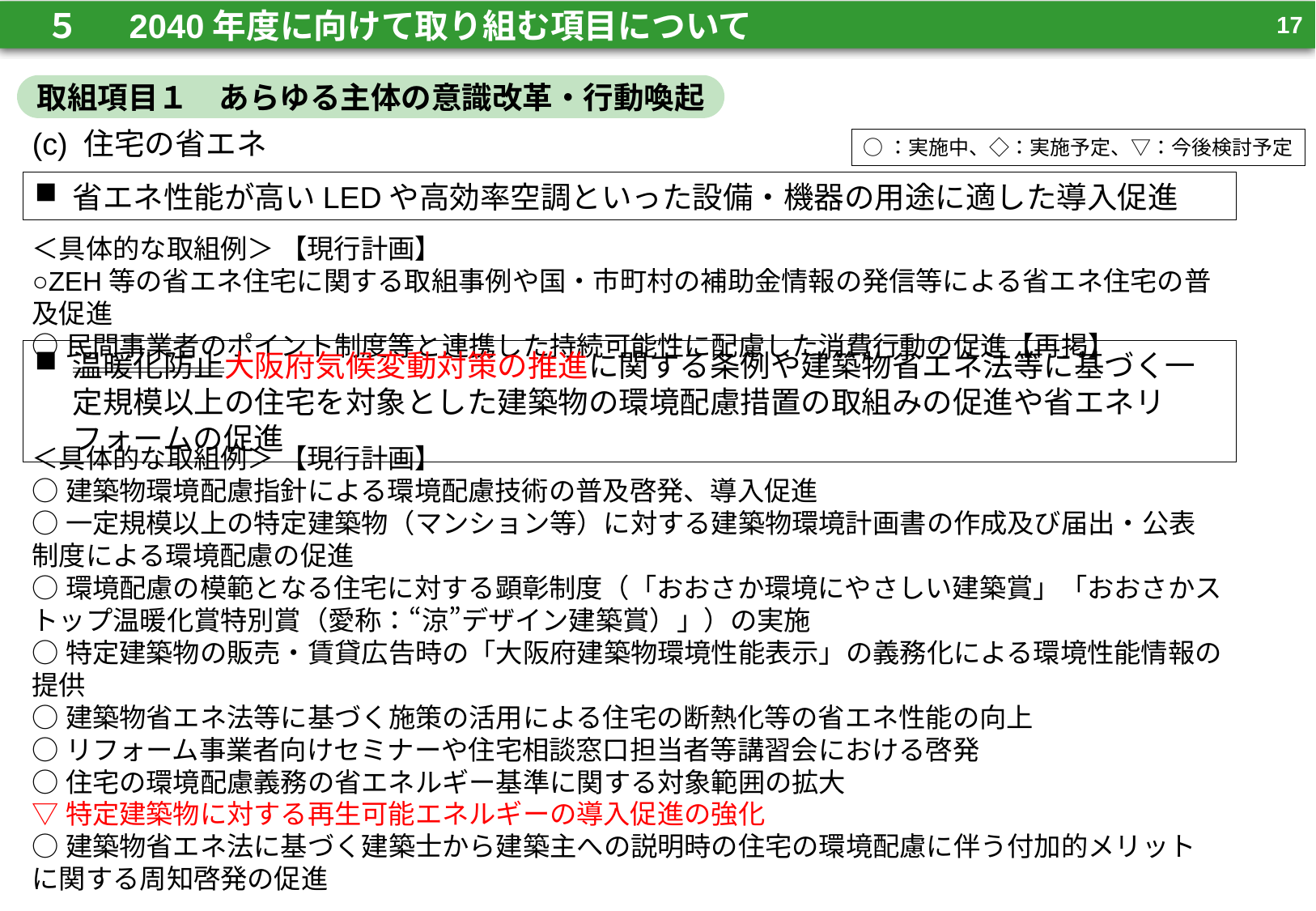

17
　５　 2040年度に向けて取り組む項目について
17
取組項目１　あらゆる主体の意識改革・行動喚起
(c) 住宅の省エネ
○：実施中、◇：実施予定、▽：今後検討予定
省エネ性能が高いLEDや高効率空調といった設備・機器の用途に適した導入促進
＜具体的な取組例＞ 【現行計画】
○ZEH等の省エネ住宅に関する取組事例や国・市町村の補助金情報の発信等による省エネ住宅の普及促進
○民間事業者のポイント制度等と連携した持続可能性に配慮した消費行動の促進【再掲】
温暖化防止大阪府気候変動対策の推進に関する条例や建築物省エネ法等に基づく一定規模以上の住宅を対象とした建築物の環境配慮措置の取組みの促進や省エネリフォームの促進
＜具体的な取組例＞ 【現行計画】
○建築物環境配慮指針による環境配慮技術の普及啓発、導入促進
○一定規模以上の特定建築物（マンション等）に対する建築物環境計画書の作成及び届出・公表制度による環境配慮の促進
○環境配慮の模範となる住宅に対する顕彰制度（「おおさか環境にやさしい建築賞」「おおさかストップ温暖化賞特別賞（愛称：“涼”デザイン建築賞）」）の実施
○特定建築物の販売・賃貸広告時の「大阪府建築物環境性能表示」の義務化による環境性能情報の提供
○建築物省エネ法等に基づく施策の活用による住宅の断熱化等の省エネ性能の向上
○リフォーム事業者向けセミナーや住宅相談窓口担当者等講習会における啓発
○住宅の環境配慮義務の省エネルギー基準に関する対象範囲の拡大
▽特定建築物に対する再生可能エネルギーの導入促進の強化
○建築物省エネ法に基づく建築士から建築主への説明時の住宅の環境配慮に伴う付加的メリットに関する周知啓発の促進